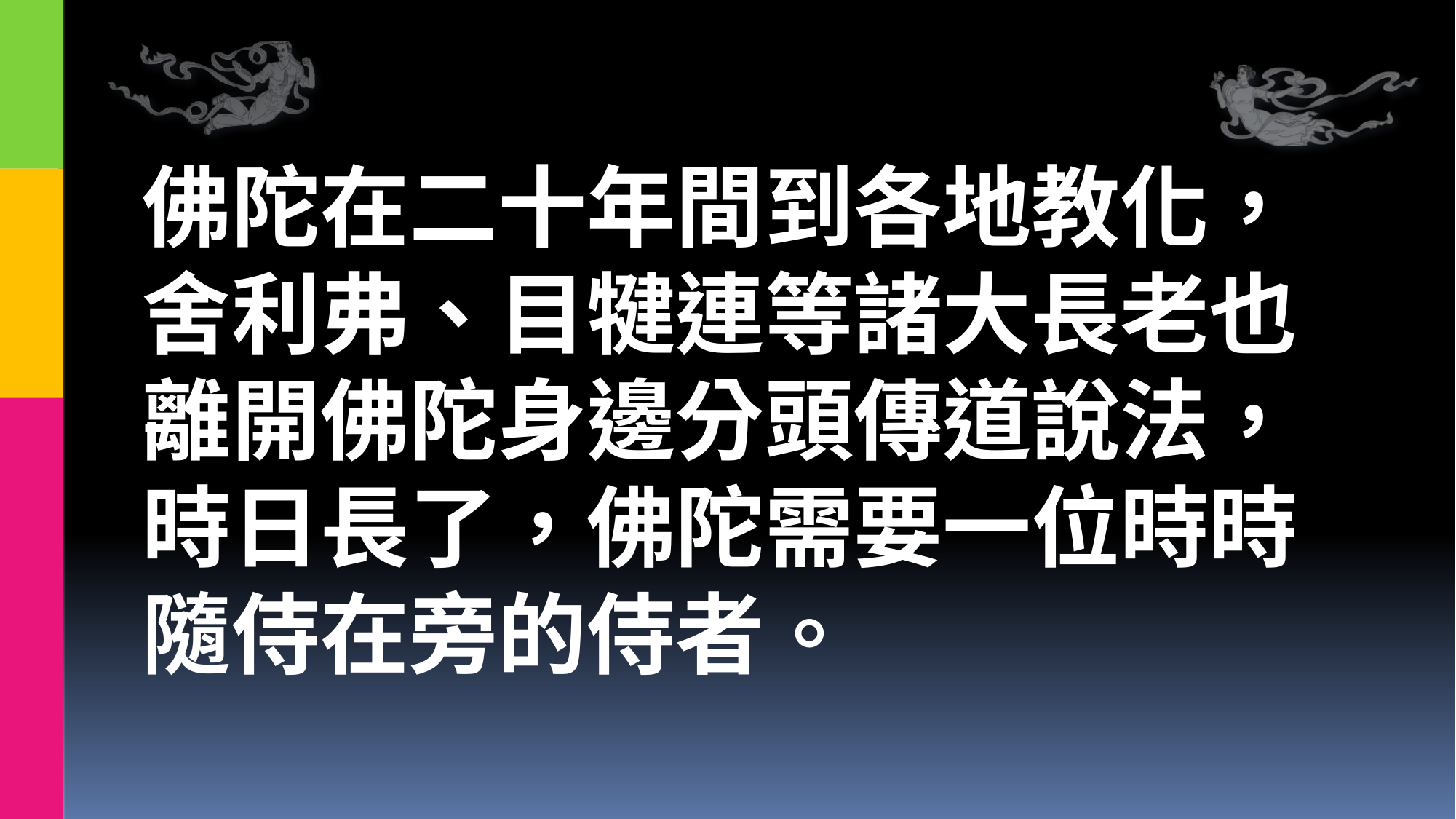

佛陀在二十年間到各地教化，舍利弗、目犍連等諸大長老也離開佛陀身邊分頭傳道說法，時日長了，佛陀需要一位時時隨侍在旁的侍者。